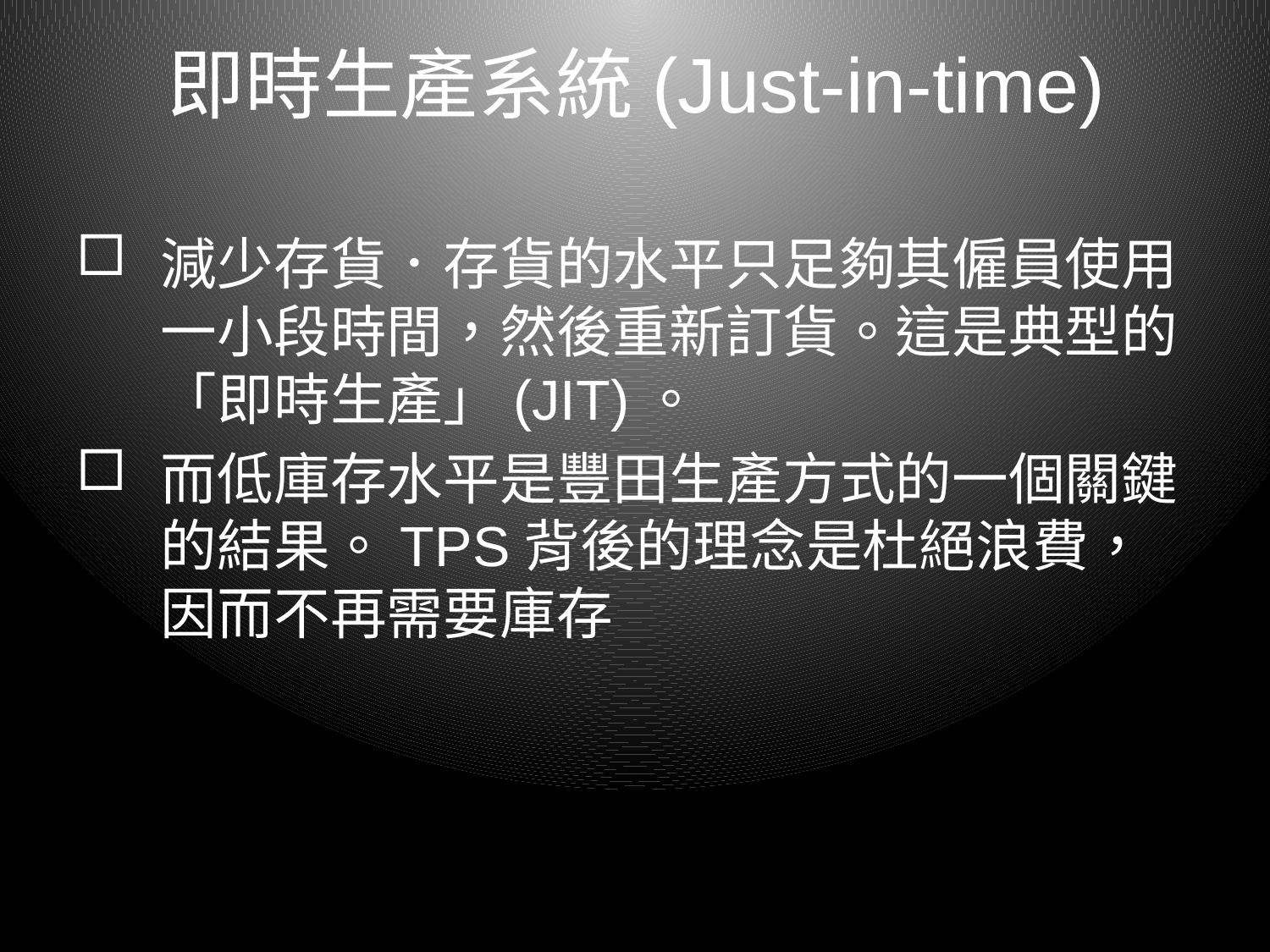

# 即時生產系統(Just-in-time)
減少存貨．存貨的水平只足夠其僱員使用一小段時間，然後重新訂貨。這是典型的「即時生產」(JIT)。
而低庫存水平是豐田生產方式的一個關鍵的結果。TPS背後的理念是杜絕浪費，因而不再需要庫存